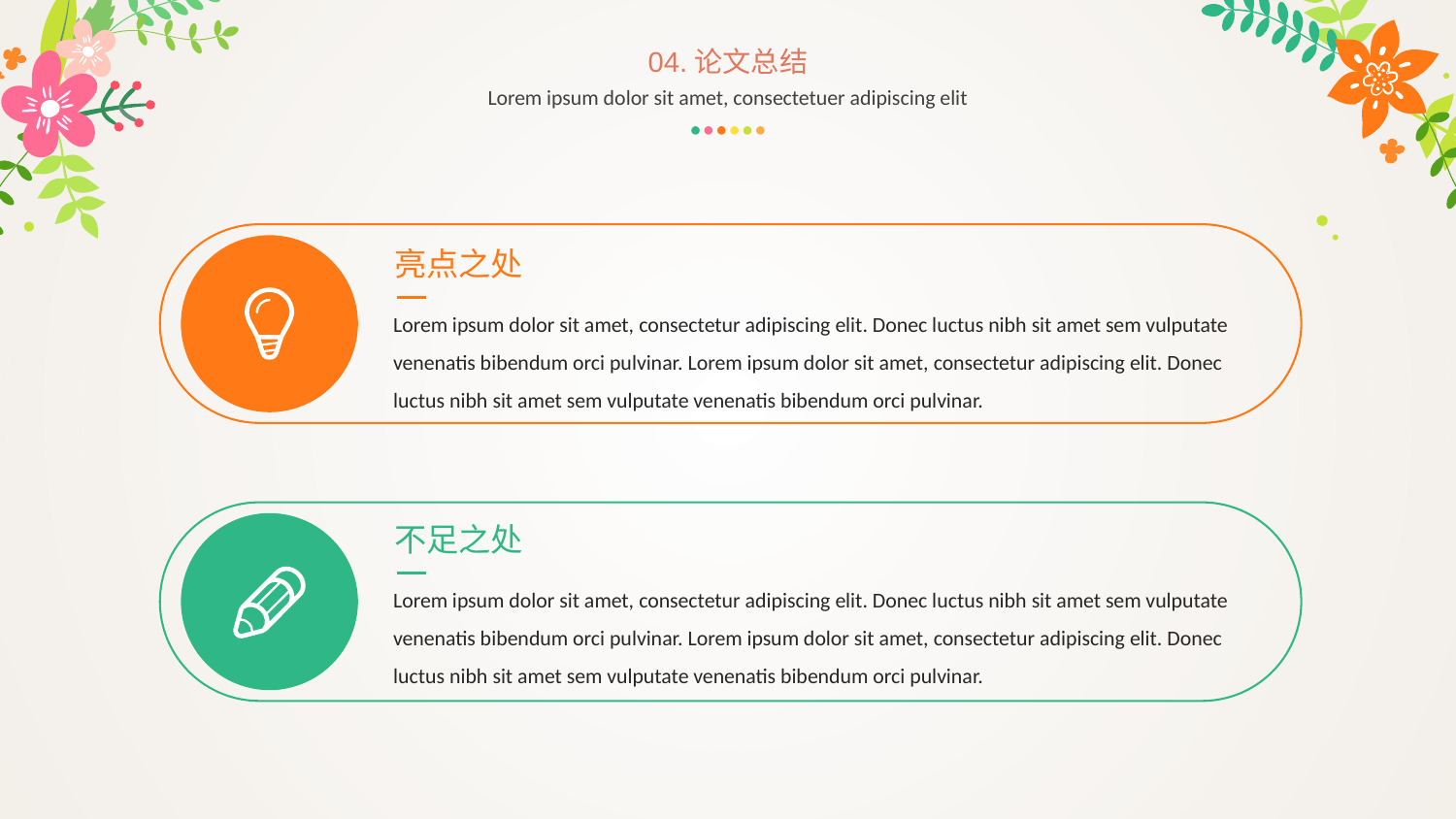

04.论文总结
Lorem ipsum dolor sit amet, consectetuer adipiscing elit

亮点之处

Lorem ipsum dolor sit amet, consectetur adipiscing elit. Donec luctus nibh sit amet sem vulputate venenatis bibendum orci pulvinar. Lorem ipsum dolor sit amet, consectetur adipiscing elit. Donec luctus nibh sit amet sem vulputate venenatis bibendum orci pulvinar.

不足之处

Lorem ipsum dolor sit amet, consectetur adipiscing elit. Donec luctus nibh sit amet sem vulputate venenatis bibendum orci pulvinar. Lorem ipsum dolor sit amet, consectetur adipiscing elit. Donec luctus nibh sit amet sem vulputate venenatis bibendum orci pulvinar.